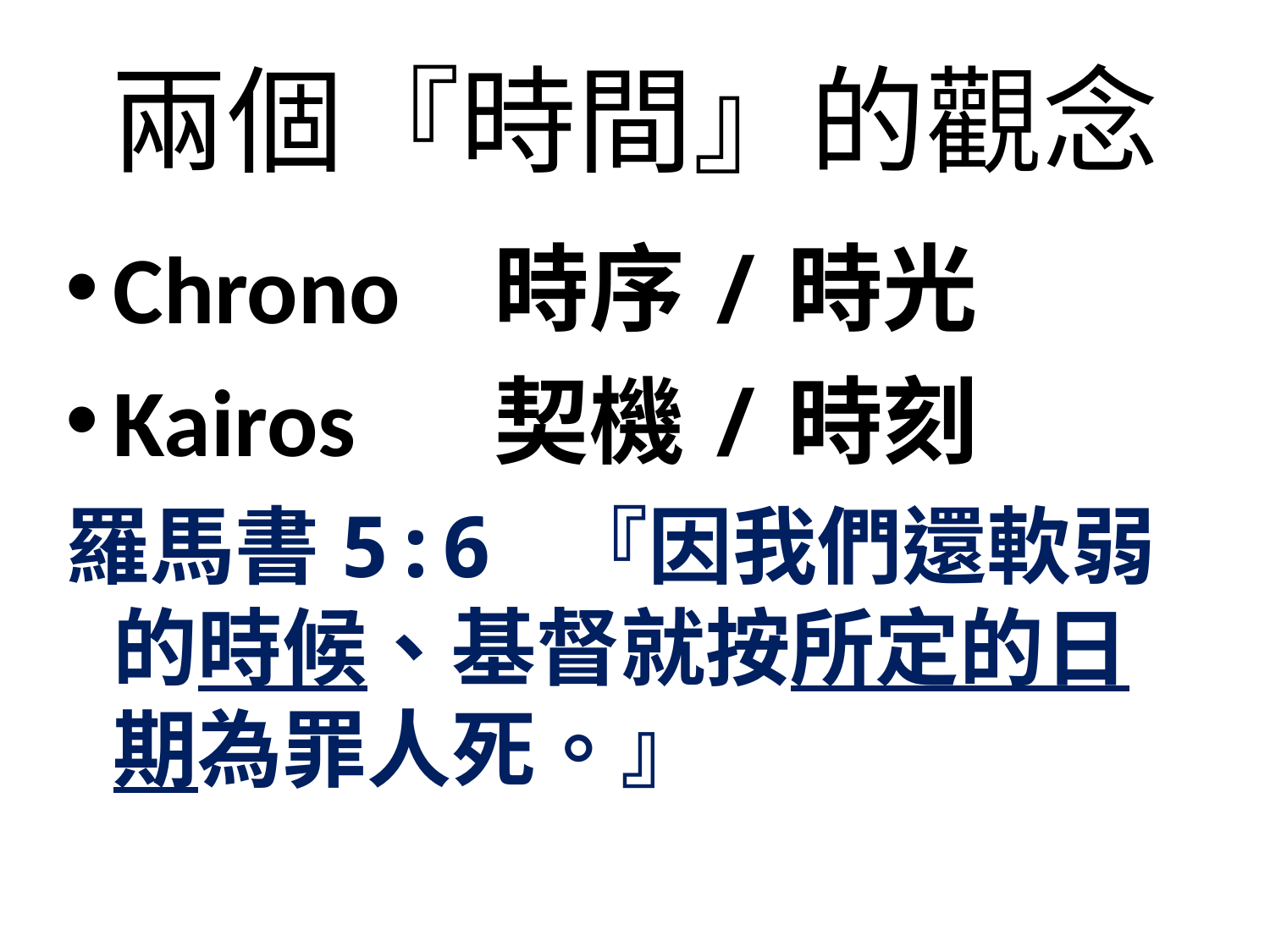

# 兩個『時間』的觀念
Chrono 	時序/時光
Kairos  	契機/時刻
羅馬書5:6 『因我們還軟弱的時候、基督就按所定的日期為罪人死。』